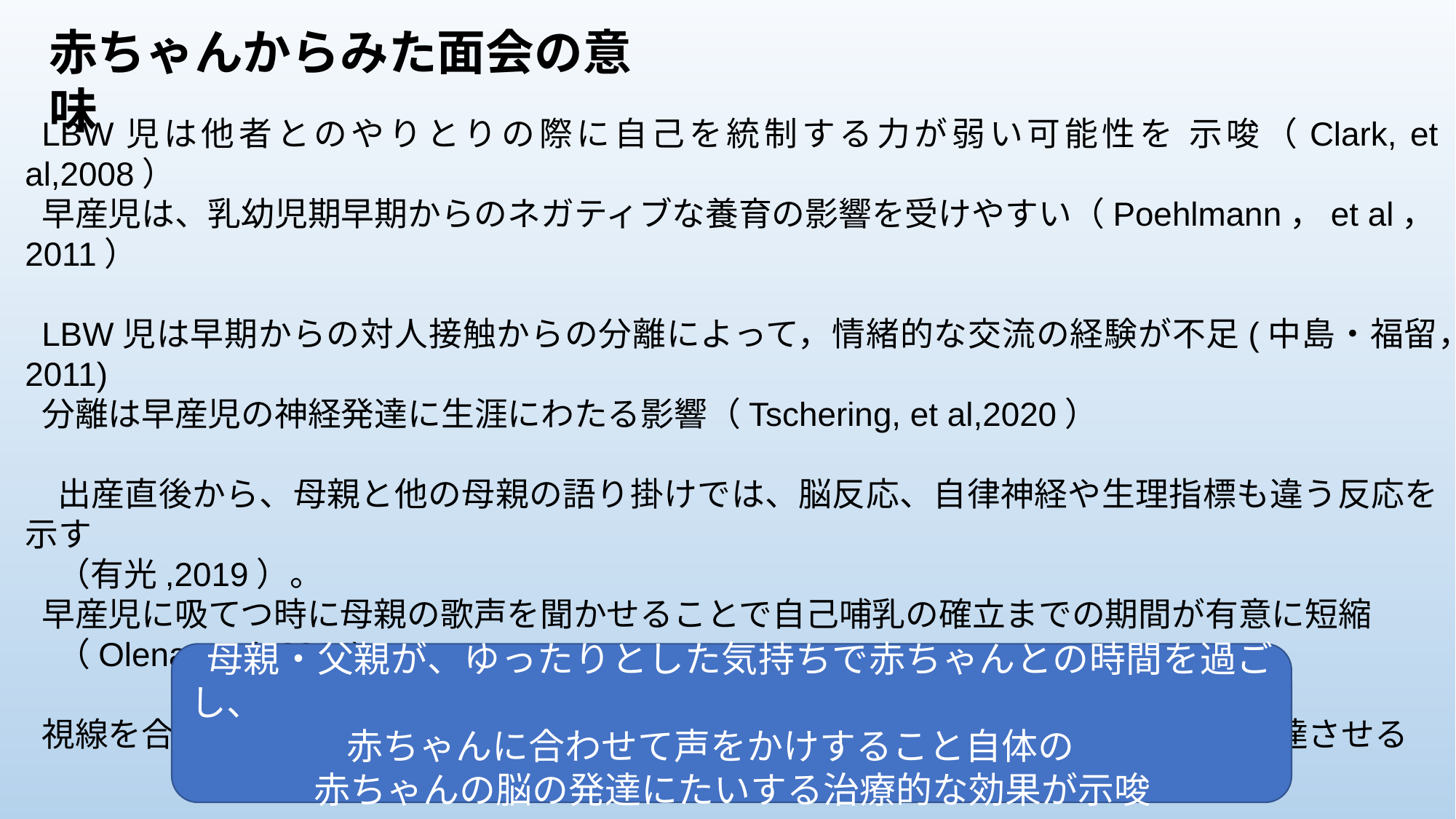

赤ちゃんからみた面会の意味
LBW児は他者とのやりとりの際に自己を統制する力が弱い可能性を 示唆（Clark, et al,2008）
早産児は、乳幼児期早期からのネガティブな養育の影響を受けやすい（Poehlmann，et al，2011）

LBW児は早期からの対人接触からの分離によって，情緒的な交流の経験が不足(中島・福留，2011)
分離は早産児の神経発達に生涯にわたる影響（Tschering, et al,2020）

 出産直後から、母親と他の母親の語り掛けでは、脳反応、自律神経や生理指標も違う反応を示す
 （有光,2019）。
早産児に吸てつ時に母親の歌声を聞かせることで自己哺乳の確立までの期間が有意に短縮
 （Olena,et al, 2014)

視線を合わせて赤ちゃんへ声掛けをすることが、子どもの初期の社会的スキルを発達させる

母親・父親が、ゆったりとした気持ちで赤ちゃんとの時間を過ごし、
                赤ちゃんに合わせて声をかけすること自体の
            赤ちゃんの脳の発達にたいする治療的な効果が示唆